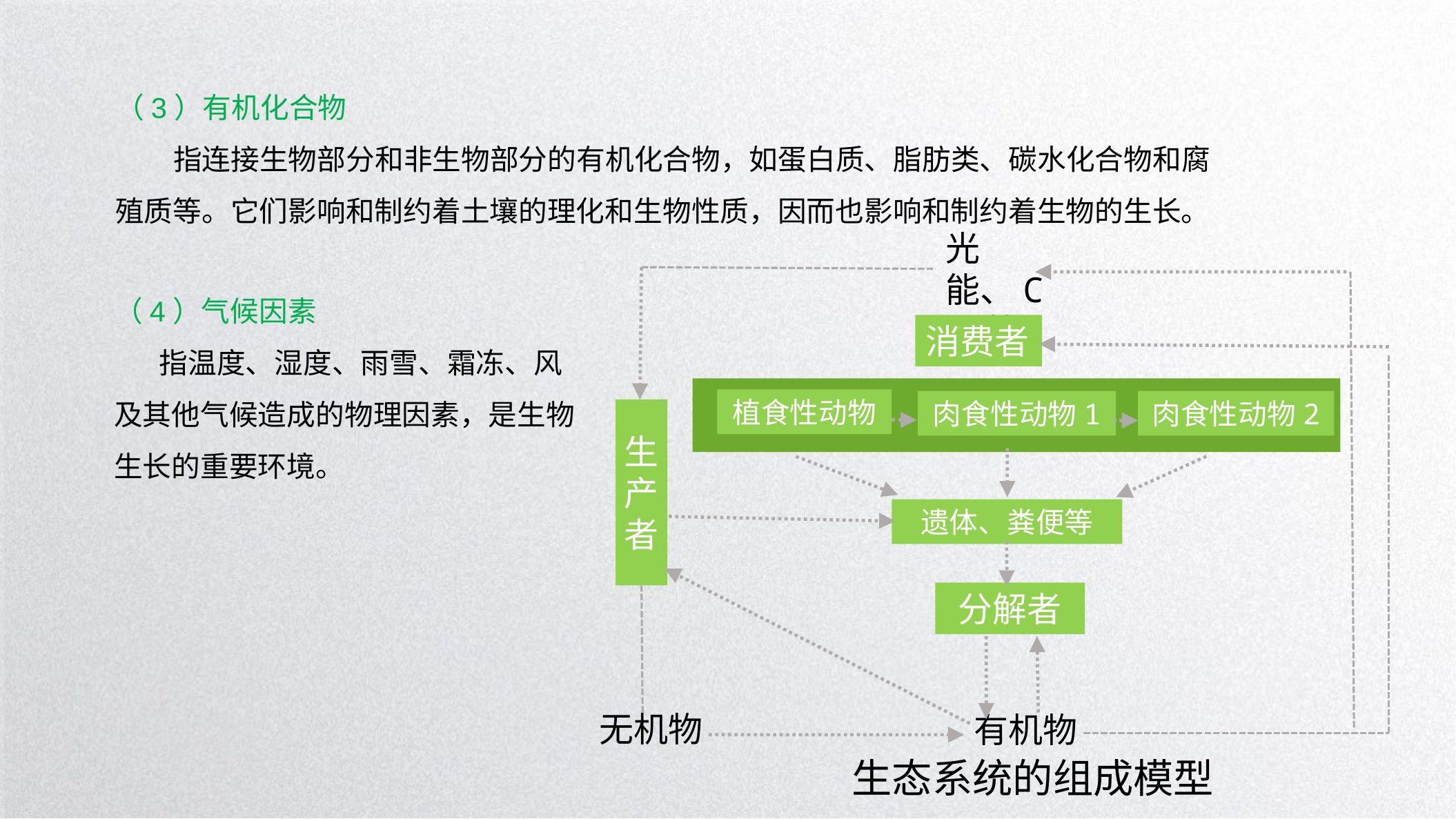

（3）有机化合物
        指连接生物部分和非生物部分的有机化合物，如蛋白质、脂肪类、碳水化合物和腐殖质等。它们影响和制约着土壤的理化和生物性质，因而也影响和制约着生物的生长。
光能、CO2等

消费者

植食性动物
肉食性动物1
肉食性动物2
生
产
者

遗体、粪便等

分解者
有机物

生态系统的组成模型

无机物

（4）气候因素
      指温度、湿度、雨雪、霜冻、风及其他气候造成的物理因素，是生物生长的重要环境。